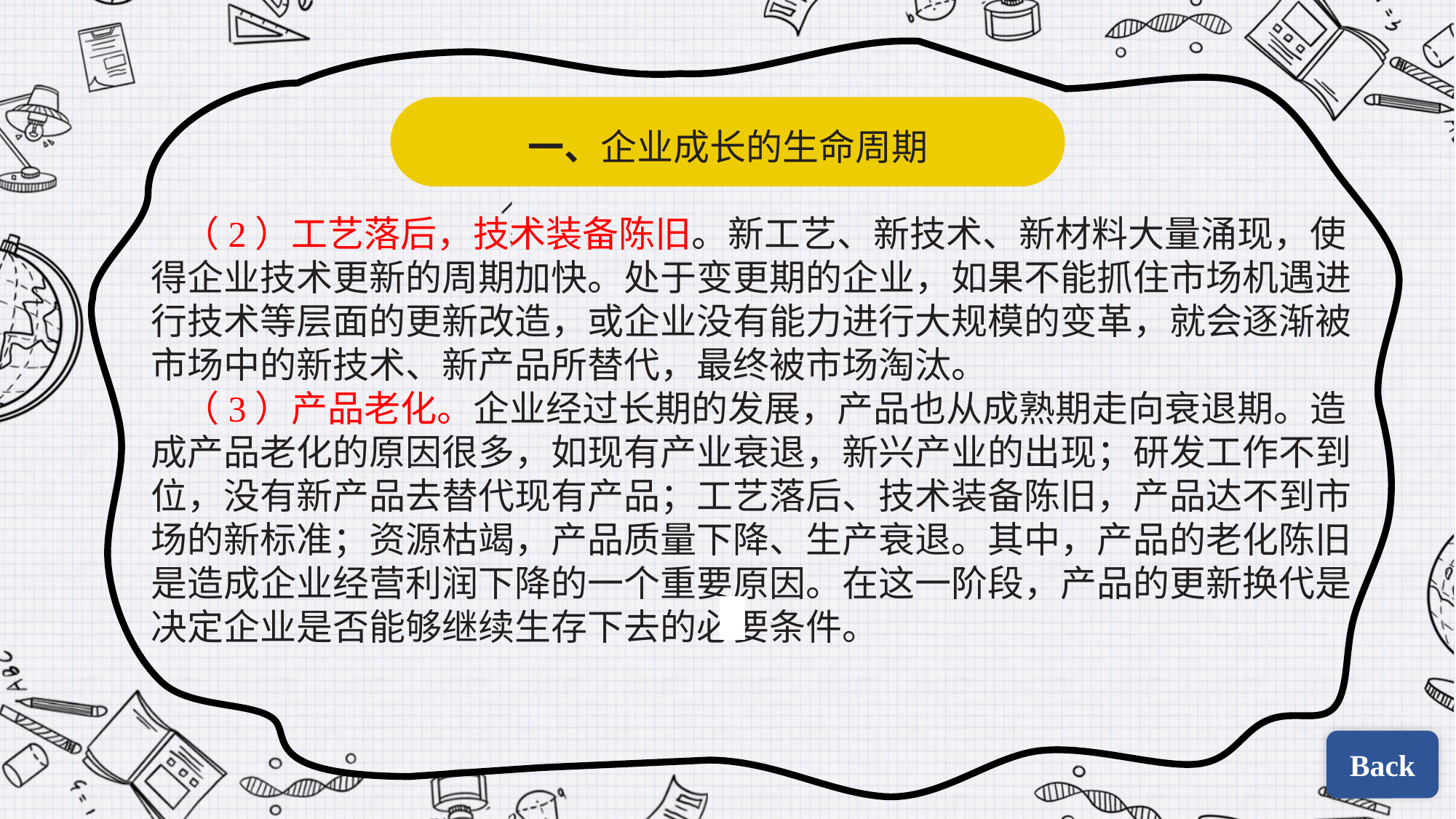

一、企业成长的生命周期
（2）工艺落后，技术装备陈旧。新工艺、新技术、新材料大量涌现，使得企业技术更新的周期加快。处于变更期的企业，如果不能抓住市场机遇进行技术等层面的更新改造，或企业没有能力进行大规模的变革，就会逐渐被市场中的新技术、新产品所替代，最终被市场淘汰。
（3）产品老化。企业经过长期的发展，产品也从成熟期走向衰退期。造成产品老化的原因很多，如现有产业衰退，新兴产业的出现；研发工作不到位，没有新产品去替代现有产品；工艺落后、技术装备陈旧，产品达不到市场的新标准；资源枯竭，产品质量下降、生产衰退。其中，产品的老化陈旧是造成企业经营利润下降的一个重要原因。在这一阶段，产品的更新换代是决定企业是否能够继续生存下去的必要条件。
|  |  |
| --- | --- |
|  |  |

Back
Back